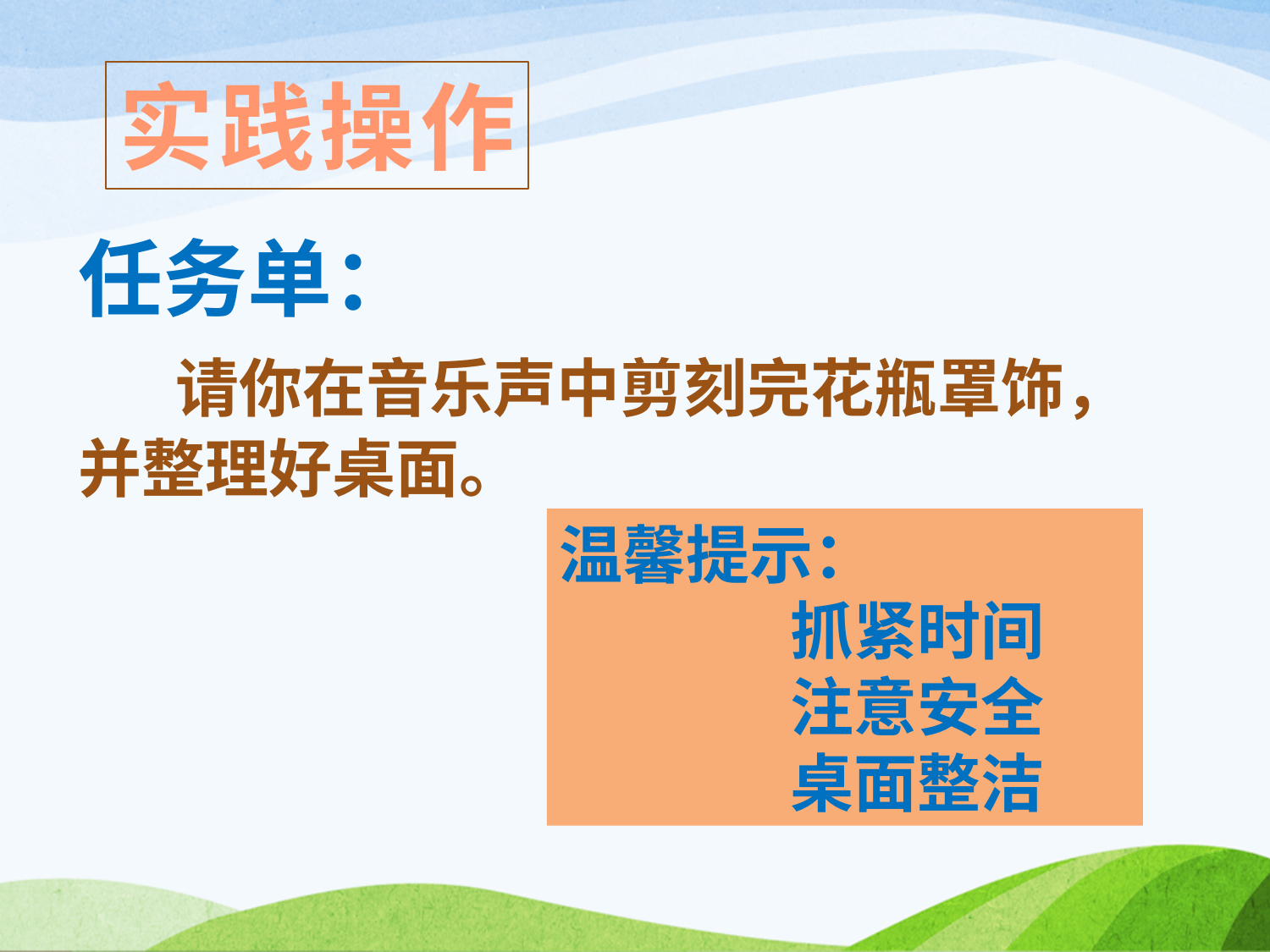

实践操作
任务单：
    请你在音乐声中剪刻完花瓶罩饰，并整理好桌面。
温馨提示：
               抓紧时间
               注意安全
               桌面整洁